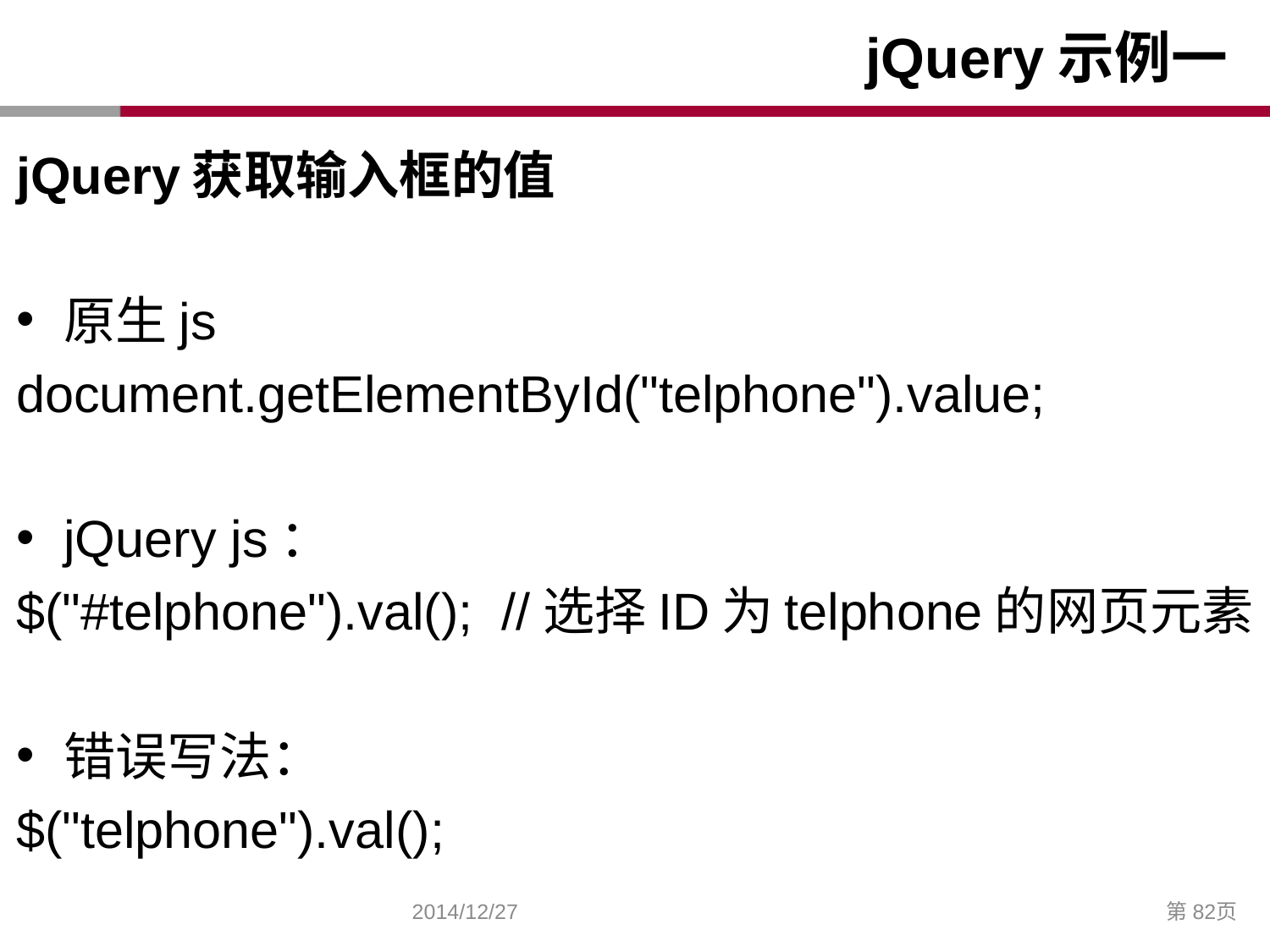

# jQuery示例一
jQuery获取输入框的值

原生js
document.getElementById("telphone").value;

jQuery js：
$("#telphone").val();  //选择ID为telphone的网页元素

错误写法：
$("telphone").val();

2014/12/27
第82页